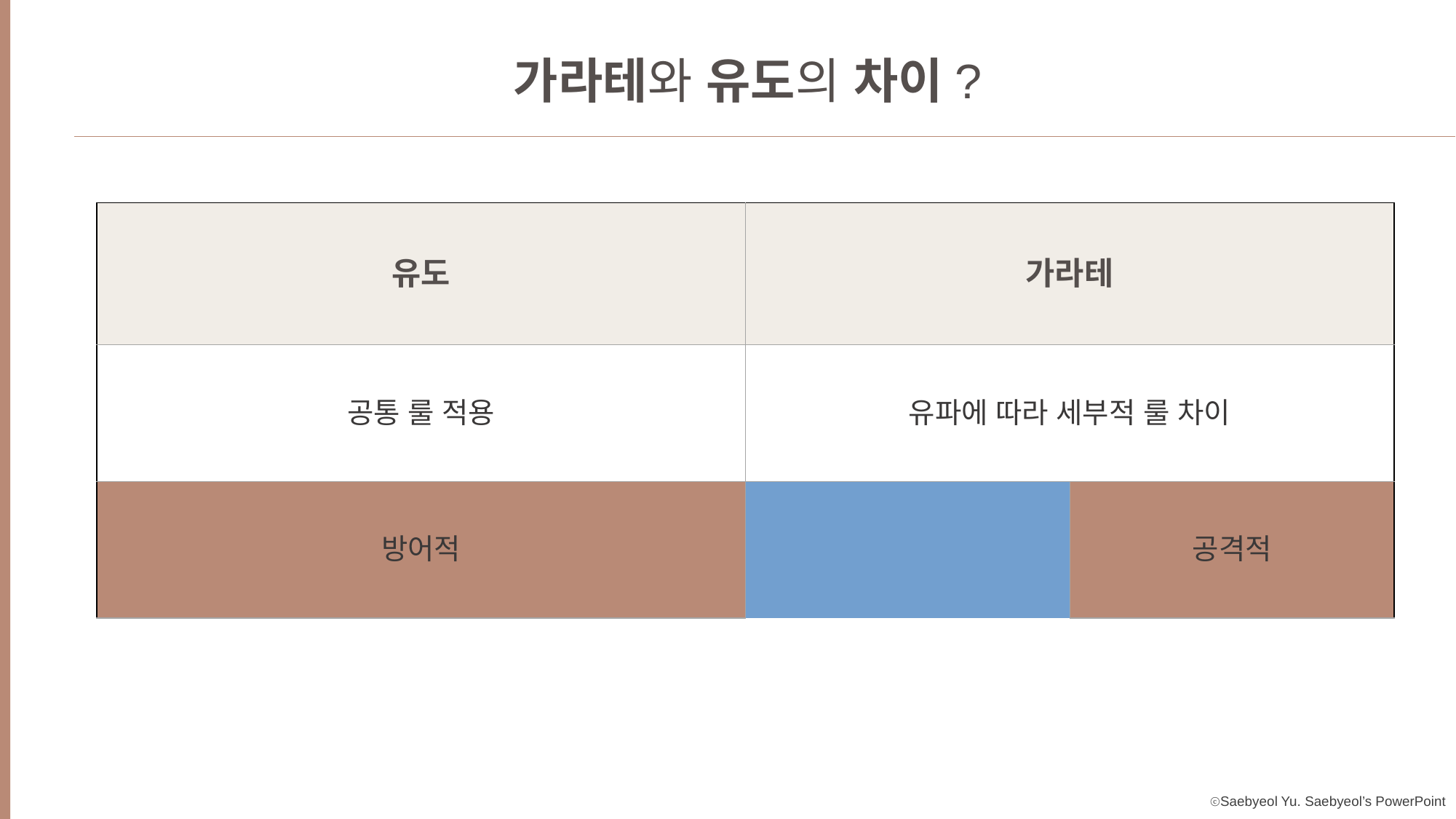

가라테와 유도의 차이?

| 유도 |  | 가라테 |  |
| --- | --- | --- | --- |
| 공통 룰 적용 |  | 유파에 따라 세부적 룰 차이 |  |
| 방어적 |  | 공격적 |  |